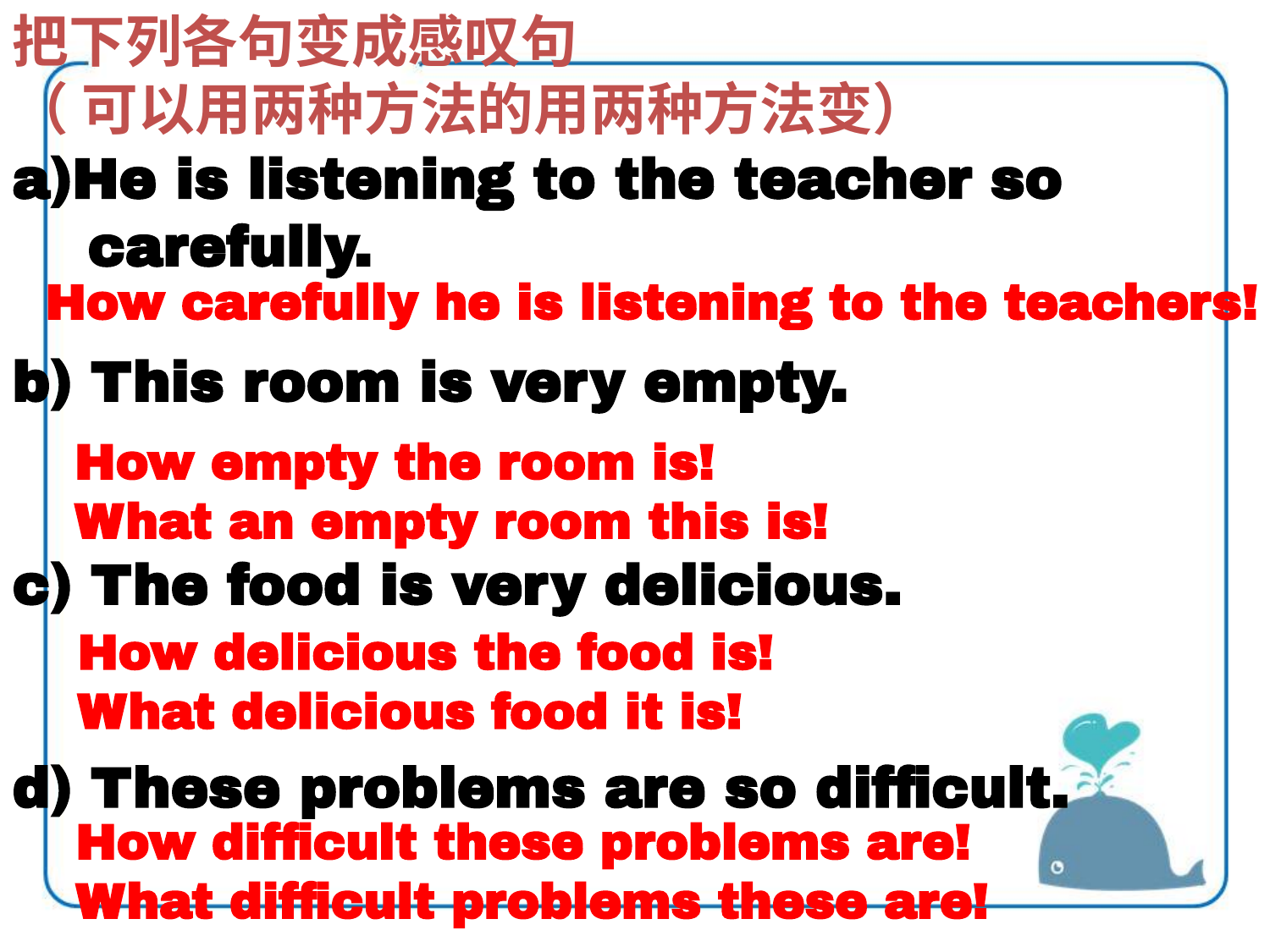

把下列各句变成感叹句
（ 可以用两种方法的用两种方法变）
He is listening to the teacher so
    carefully.

b) This room is very empty.

c) The food is very delicious.

d) These problems are so difficult.
How carefully he is listening to the teachers!
How empty the room is!
What an empty room this is!
How delicious the food is!
What delicious food it is!
How difficult these problems are!
What difficult problems these are!